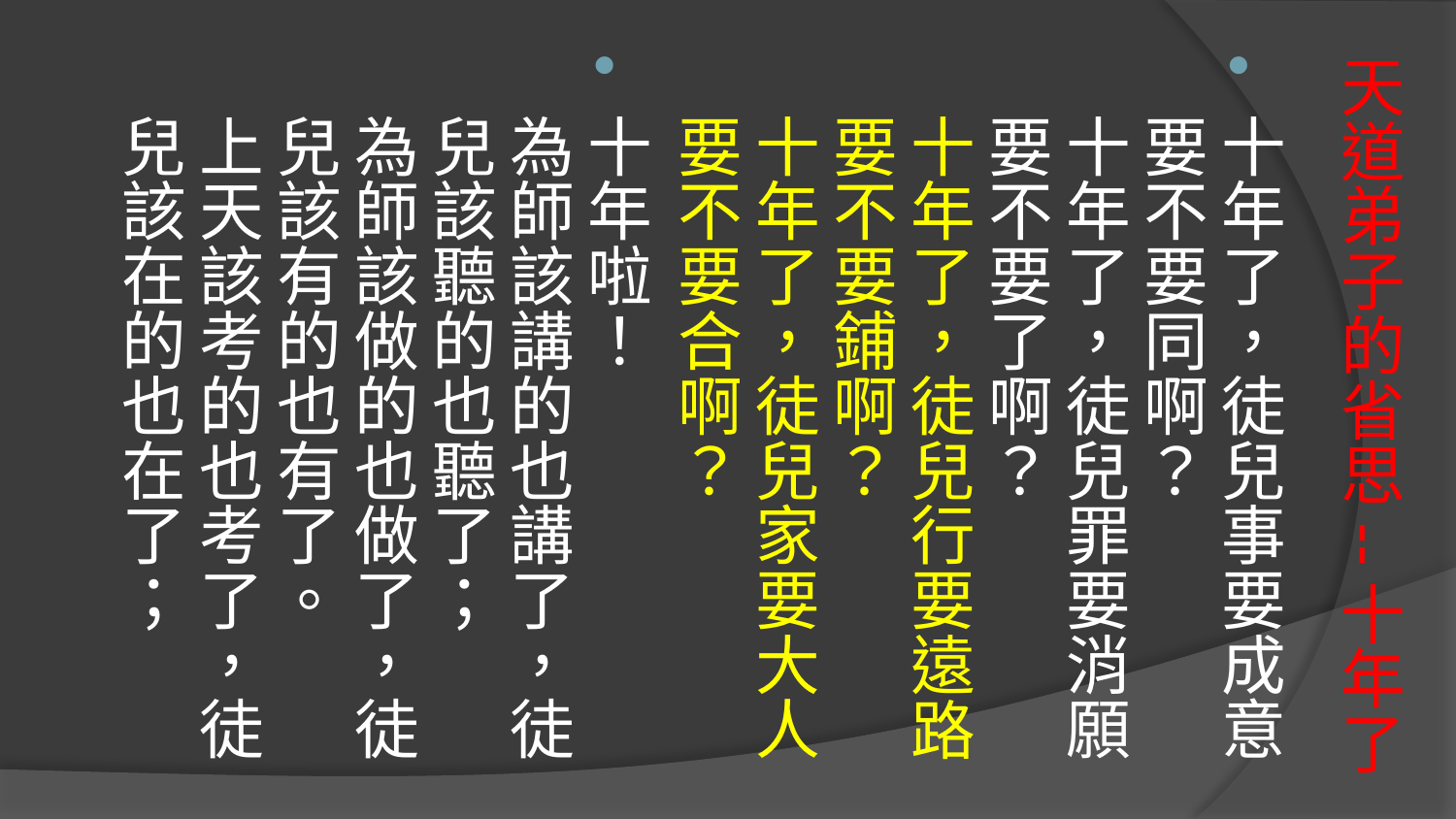

十年了，徒兒事要成意要不要同啊？
十年了，徒兒罪要消願要不要了啊？
十年了，徒兒行要遠路要不要鋪啊？
十年了，徒兒家要大人要不要合啊？
十年啦！
為師該講的也講了，徒兒該聽的也聽了；
為師該做的也做了，徒兒該有的也有了。
上天該考的也考了，徒兒該在的也在了；
# 天道弟子的省思--十年了